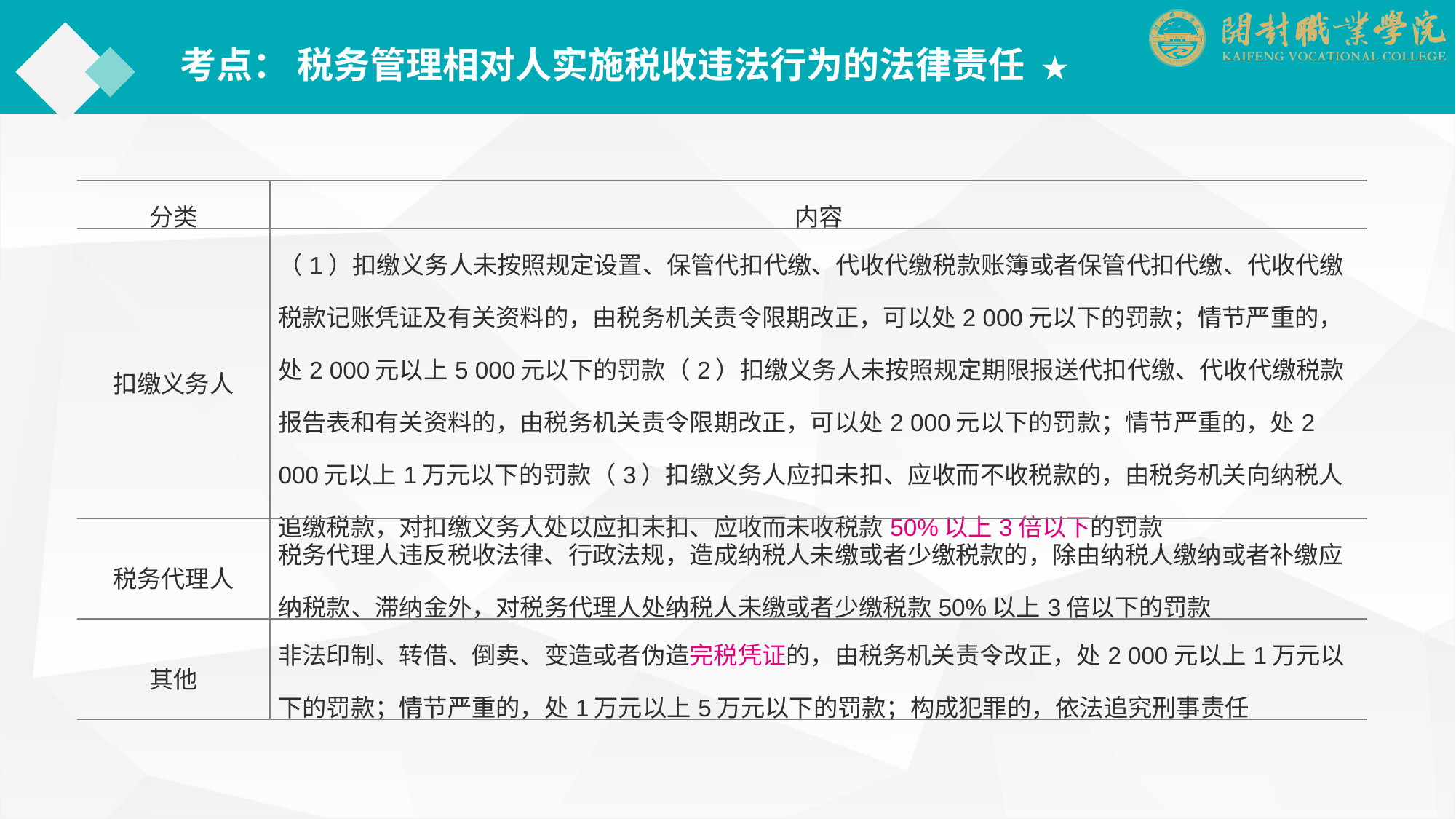

考点： 税务管理相对人实施税收违法行为的法律责任  ★
| 分类 | 内容 |
| --- | --- |
| 扣缴义务人 | （1）扣缴义务人未按照规定设置、保管代扣代缴、代收代缴税款账簿或者保管代扣代缴、代收代缴税款记账凭证及有关资料的，由税务机关责令限期改正，可以处2 000元以下的罚款；情节严重的，处2 000元以上5 000元以下的罚款（2）扣缴义务人未按照规定期限报送代扣代缴、代收代缴税款报告表和有关资料的，由税务机关责令限期改正，可以处2 000元以下的罚款；情节严重的，处2 000元以上1万元以下的罚款（3）扣缴义务人应扣未扣、应收而不收税款的，由税务机关向纳税人追缴税款，对扣缴义务人处以应扣未扣、应收而未收税款50%以上3倍以下的罚款 |
| 税务代理人 | 税务代理人违反税收法律、行政法规，造成纳税人未缴或者少缴税款的，除由纳税人缴纳或者补缴应纳税款、滞纳金外，对税务代理人处纳税人未缴或者少缴税款50%以上3倍以下的罚款 |
| 其他 | 非法印制、转借、倒卖、变造或者伪造完税凭证的，由税务机关责令改正，处2 000元以上1万元以下的罚款；情节严重的，处1万元以上5万元以下的罚款；构成犯罪的，依法追究刑事责任 |